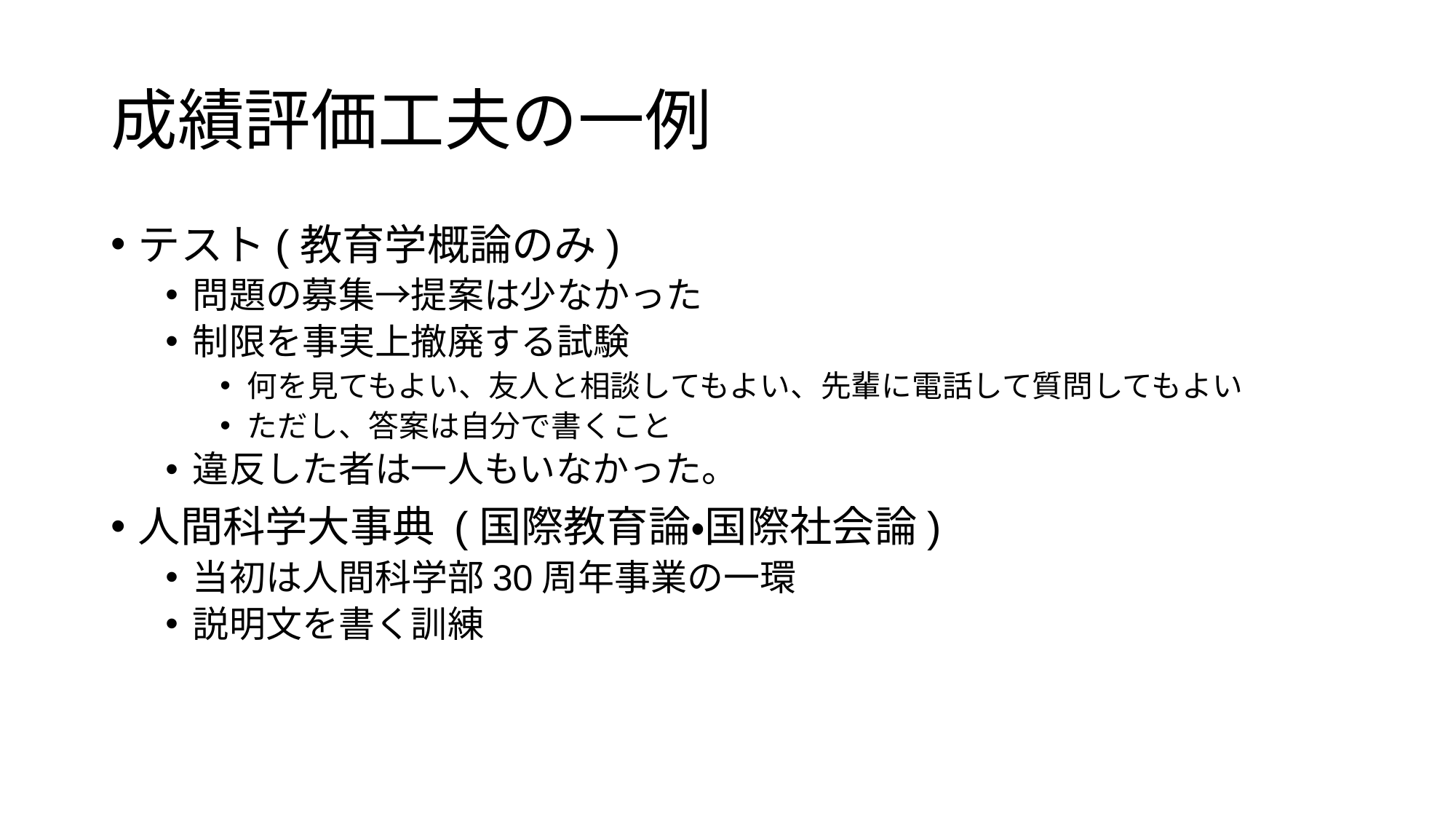

# 成績評価工夫の一例
テスト(教育学概論のみ)
問題の募集→提案は少なかった
制限を事実上撤廃する試験
何を見てもよい、友人と相談してもよい、先輩に電話して質問してもよい
ただし、答案は自分で書くこと
違反した者は一人もいなかった。
人間科学大事典 (国際教育論・国際社会論)
当初は人間科学部30周年事業の一環
説明文を書く訓練